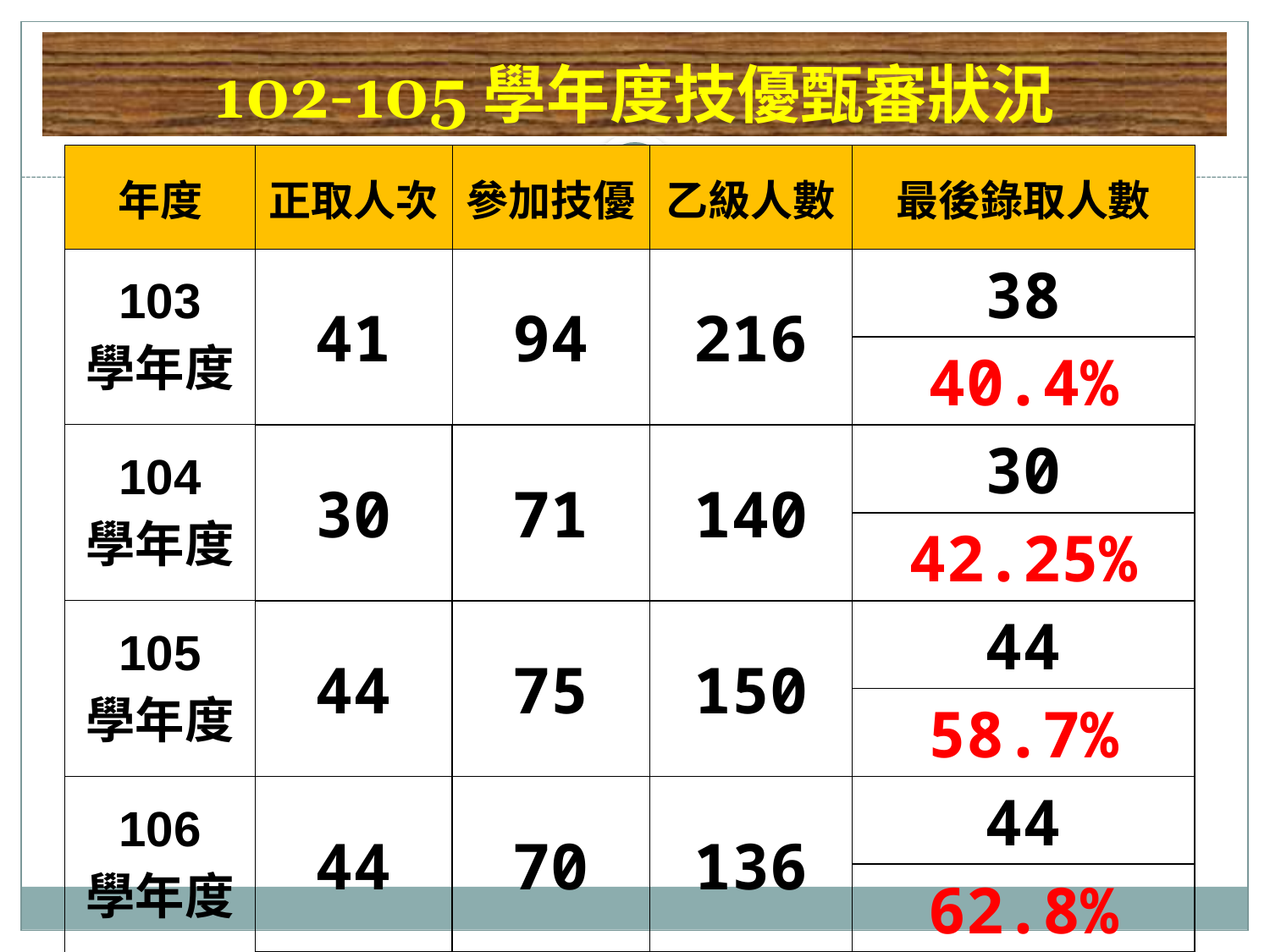

# 102-105學年度技優甄審狀況
| 年度 | 正取人次 | 參加技優 | 乙級人數 | 最後錄取人數 |
| --- | --- | --- | --- | --- |
| 103 學年度 | 41 | 94 | 216 | 38 |
|  |  |  |  | 40.4% |
| 104 學年度 | 30 | 71 | 140 | 30 |
|  |  |  |  | 42.25% |
| 105 學年度 | 44 | 75 | 150 | 44 |
|  |  |  |  | 58.7% |
| 106 學年度 | 44 | 70 | 136 | 44 |
|  |  |  |  | 62.8% |